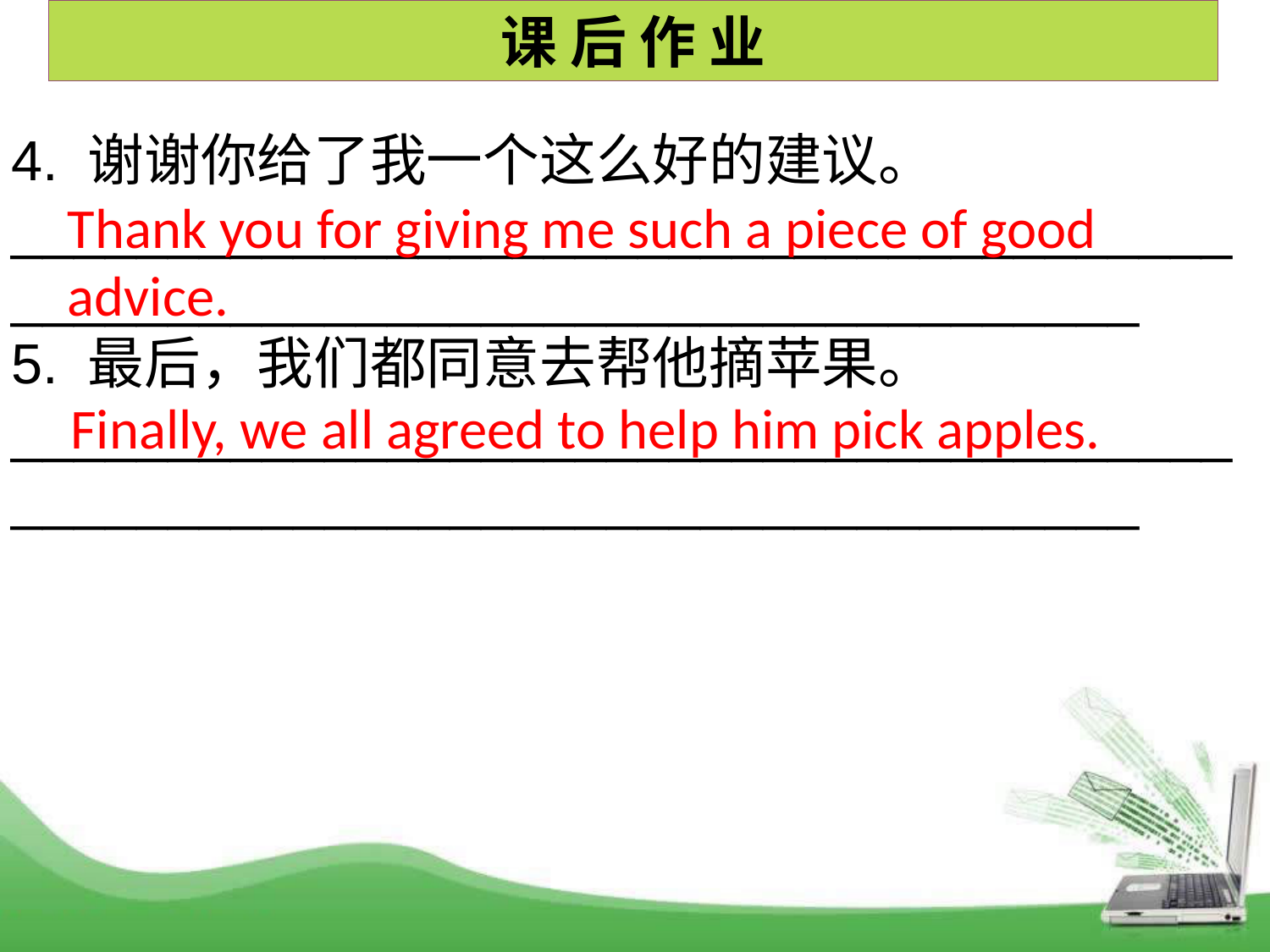

课 后 作 业
4. 谢谢你给了我一个这么好的建议。
___________________________________________________________________________
5. 最后，我们都同意去帮他摘苹果。
___________________________________________________________________________
Thank you for giving me such a piece of good advice.
 Finally, we all agreed to help him pick apples.